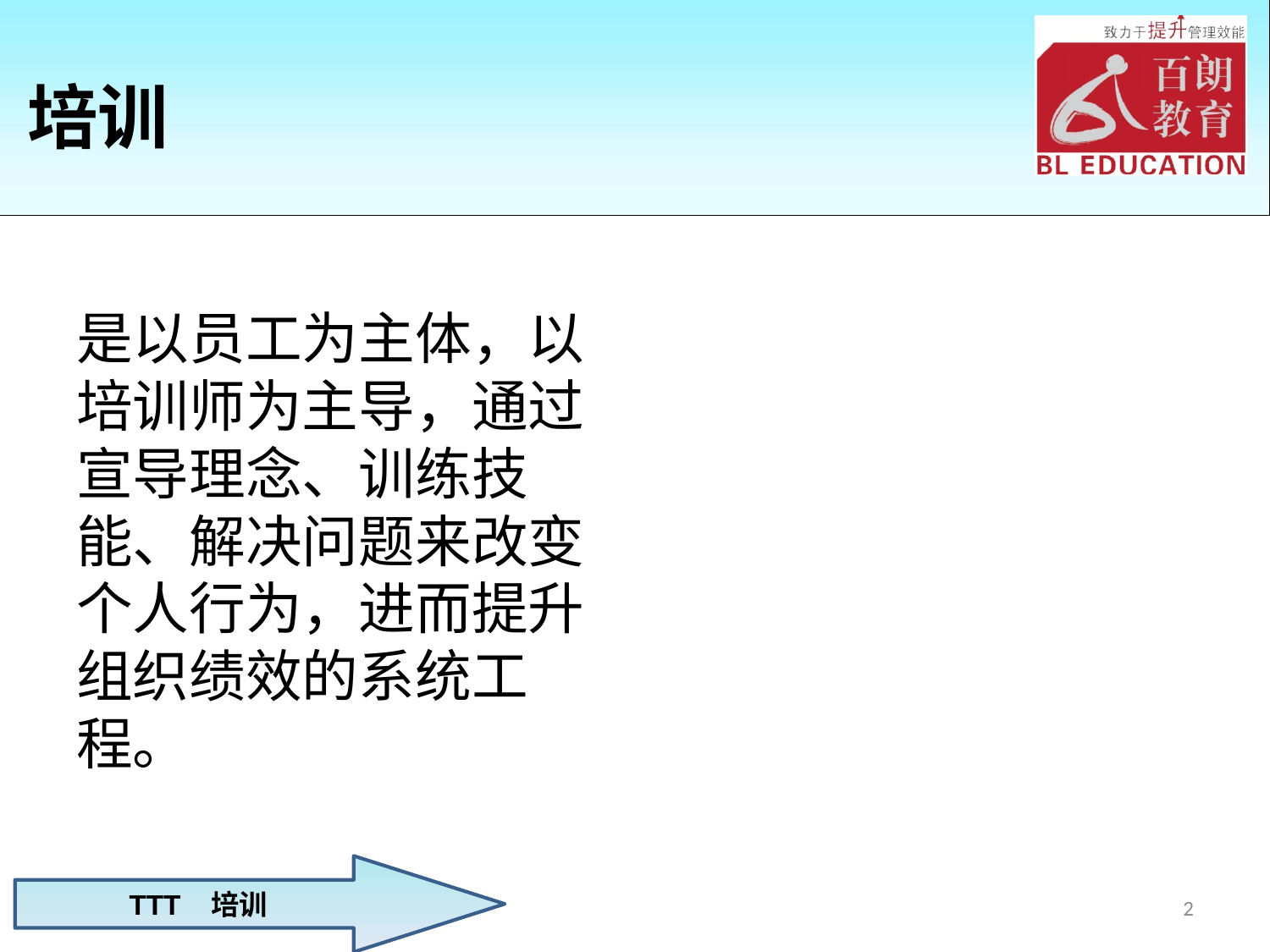

# 培训
是以员工为主体，以培训师为主导，通过宣导理念、训练技能、解决问题来改变个人行为，进而提升组织绩效的系统工程。
2